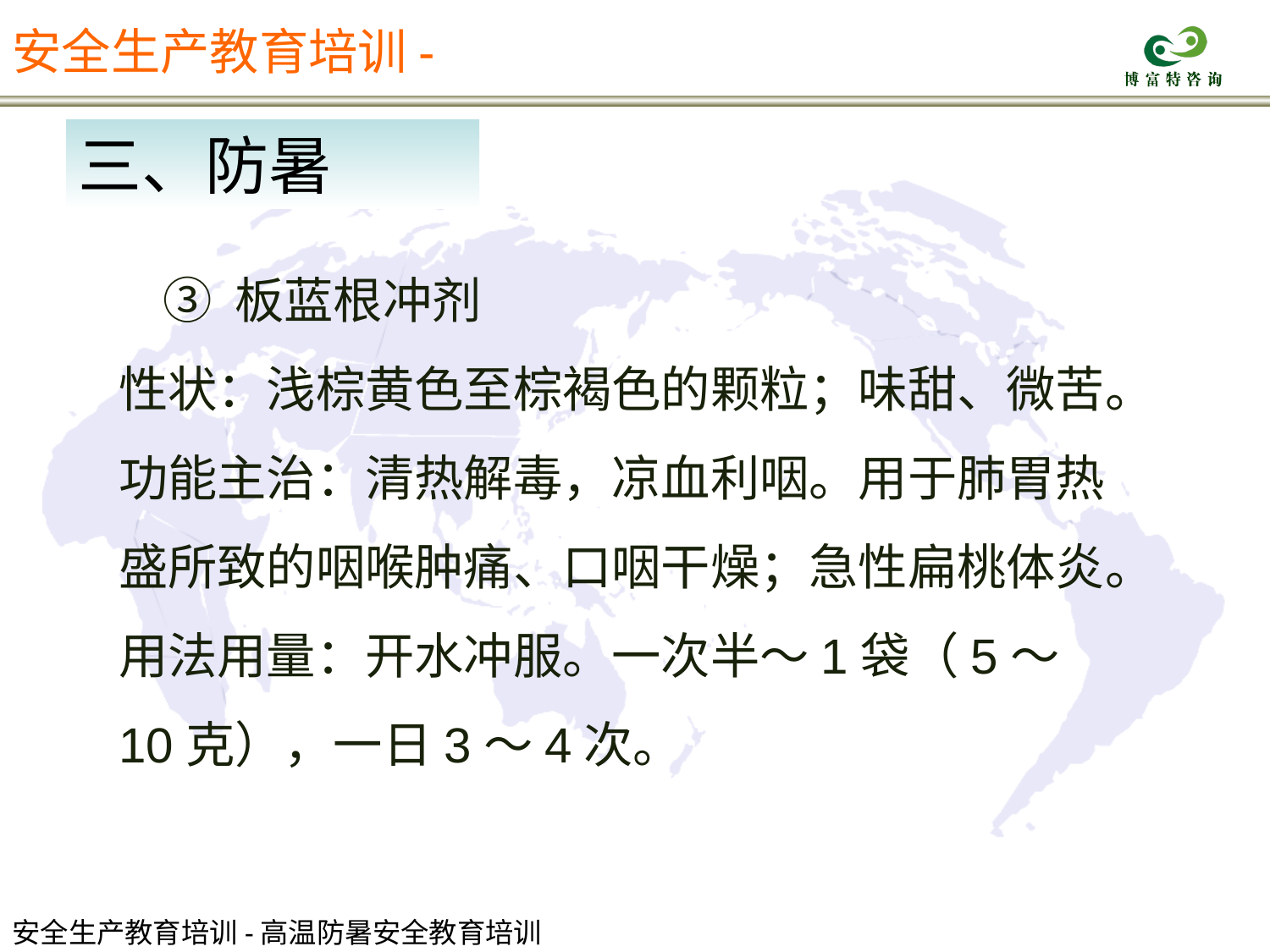

安全生产教育培训-
三、防暑
    ③ 板蓝根冲剂
性状：浅棕黄色至棕褐色的颗粒；味甜、微苦。
功能主治：清热解毒，凉血利咽。用于肺胃热盛所致的咽喉肿痛、口咽干燥；急性扁桃体炎。
用法用量：开水冲服。一次半～1袋（5～10克），一日3～4次。

23
安全生产教育培训-高温防暑安全教育培训